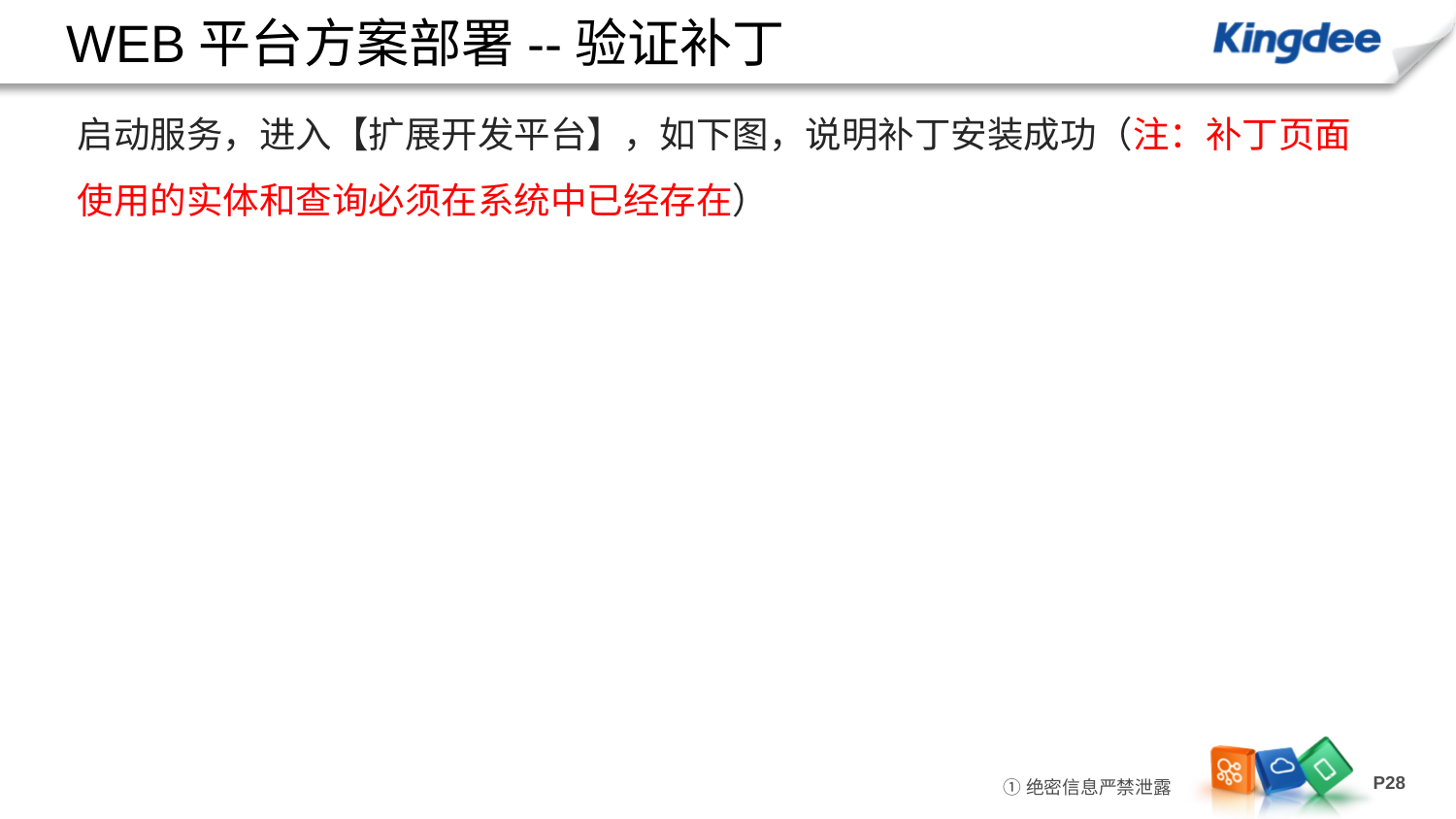

# WEB平台方案部署--验证补丁
启动服务，进入【扩展开发平台】，如下图，说明补丁安装成功（注：补丁页面使用的实体和查询必须在系统中已经存在）